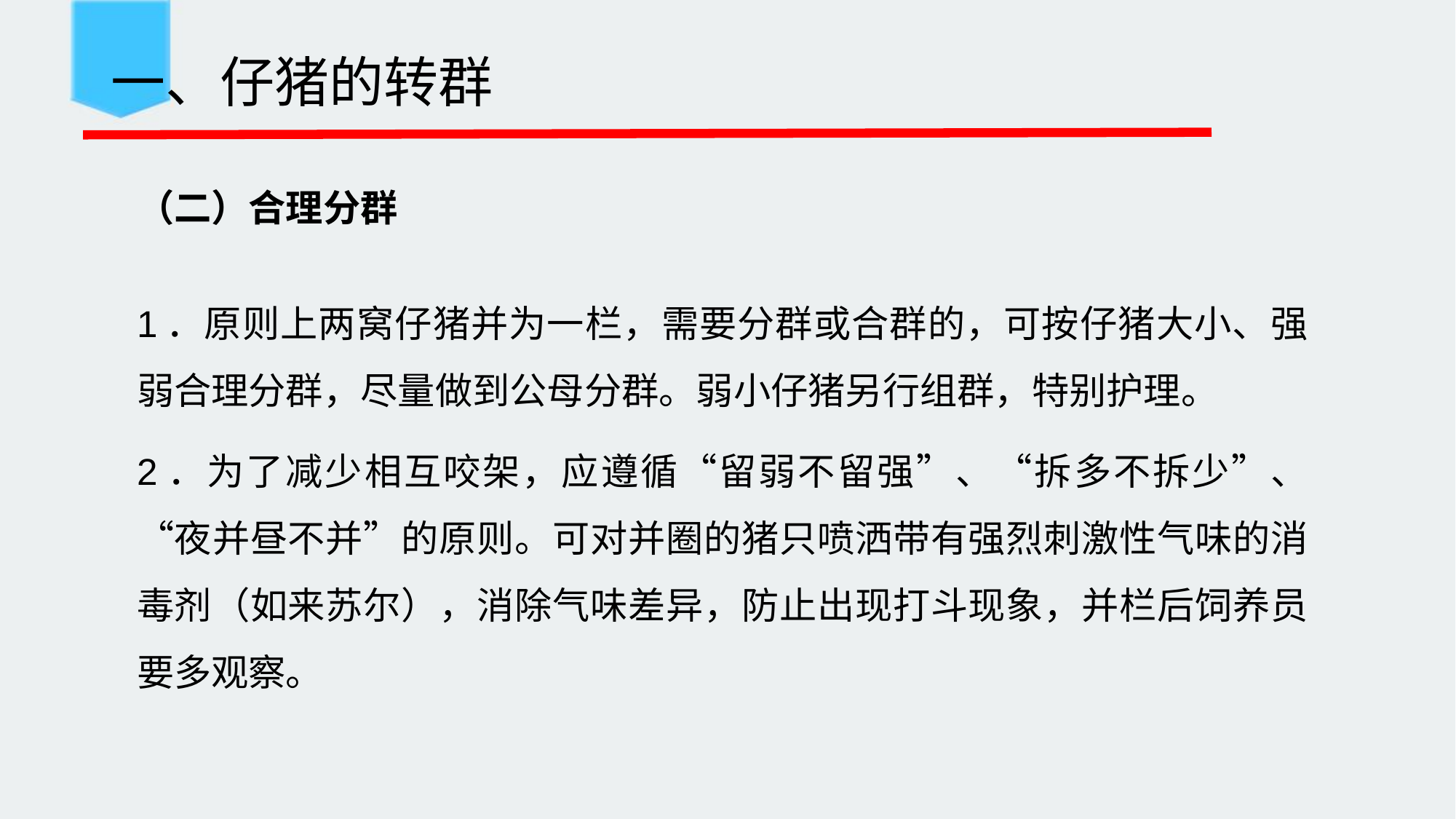

一、仔猪的转群
（二）合理分群

1．原则上两窝仔猪并为一栏，需要分群或合群的，可按仔猪大小、强弱合理分群，尽量做到公母分群。弱小仔猪另行组群，特别护理。
2．为了减少相互咬架，应遵循“留弱不留强”、“拆多不拆少”、“夜并昼不并”的原则。可对并圈的猪只喷洒带有强烈刺激性气味的消毒剂（如来苏尔），消除气味差异，防止出现打斗现象，并栏后饲养员要多观察。